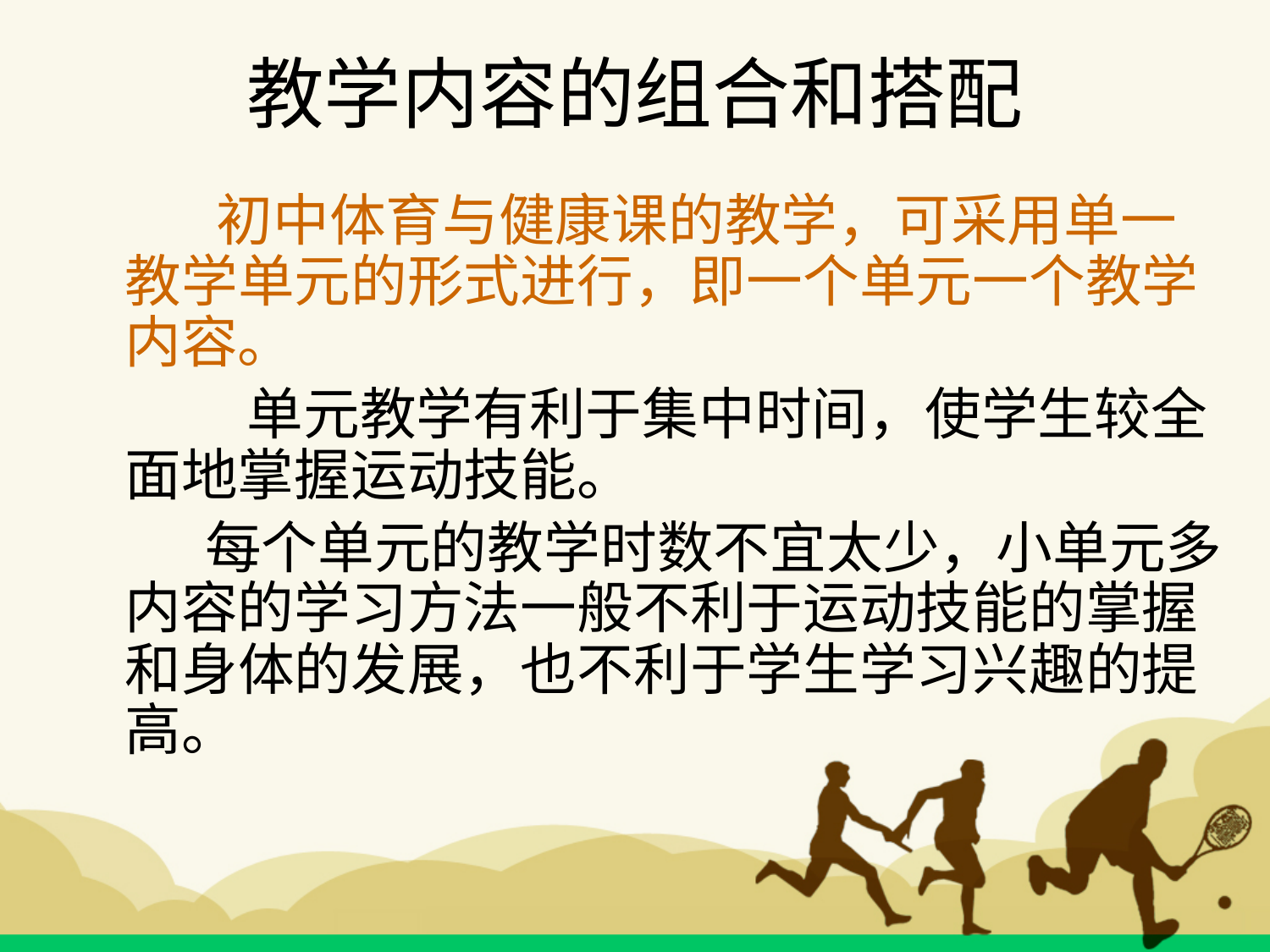

# 教学内容的组合和搭配
 　　初中体育与健康课的教学，可采用单一教学单元的形式进行，即一个单元一个教学内容。
　　　单元教学有利于集中时间，使学生较全面地掌握运动技能。
         每个单元的教学时数不宜太少，小单元多内容的学习方法一般不利于运动技能的掌握和身体的发展，也不利于学生学习兴趣的提高。